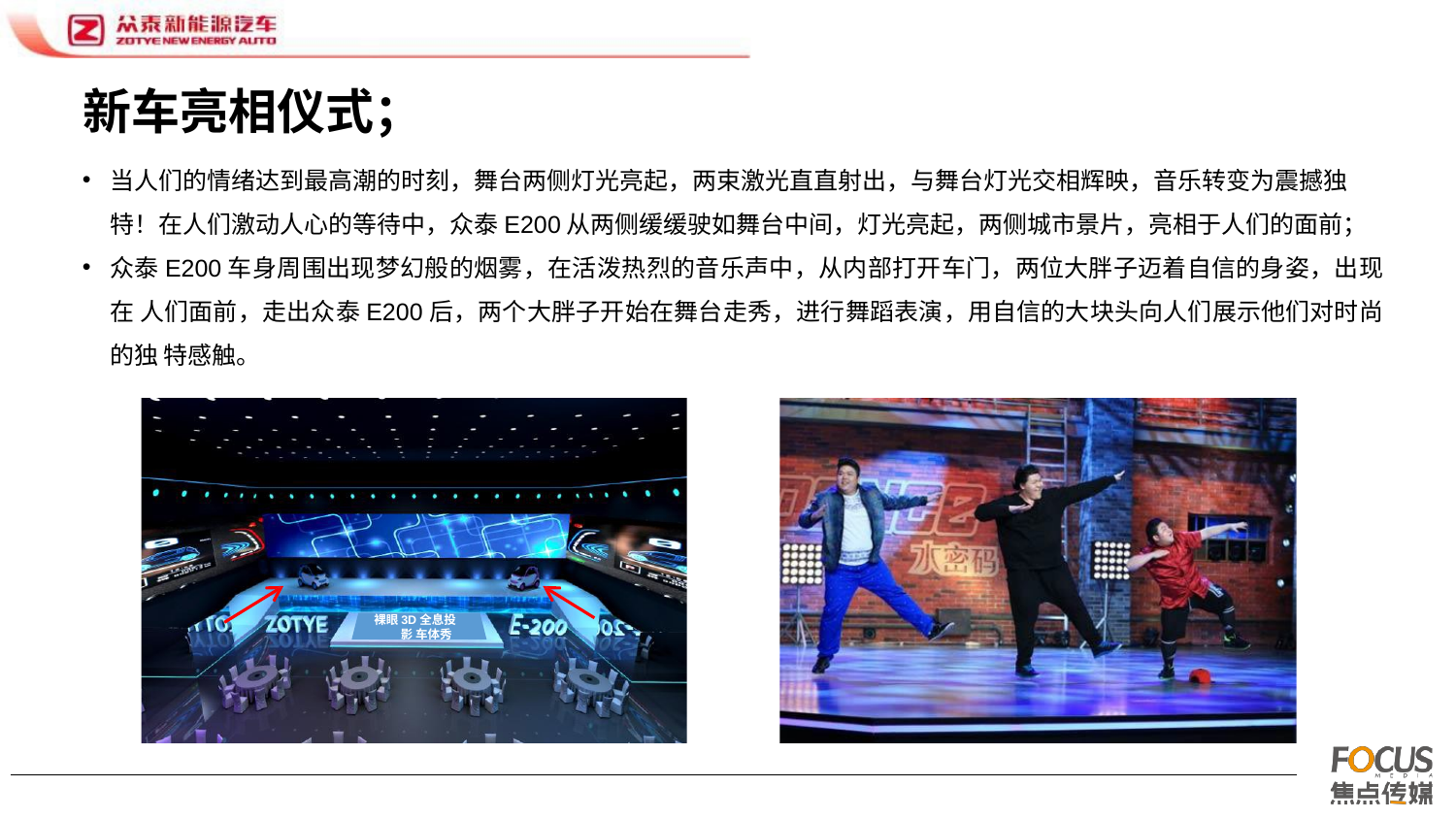

# 新车亮相仪式；
当人们的情绪达到最高潮的时刻，舞台两侧灯光亮起，两束激光直直射出，与舞台灯光交相辉映，音乐转变为震撼独
特！在人们激动人心的等待中，众泰E200从两侧缓缓驶如舞台中间，灯光亮起，两侧城市景片，亮相于人们的面前；
众泰E200车身周围出现梦幻般的烟雾，在活泼热烈的音乐声中，从内部打开车门，两位大胖子迈着自信的身姿，出现在 人们面前，走出众泰E200后，两个大胖子开始在舞台走秀，进行舞蹈表演，用自信的大块头向人们展示他们对时尚的独 特感触。

裸眼3D全息投影 车体秀